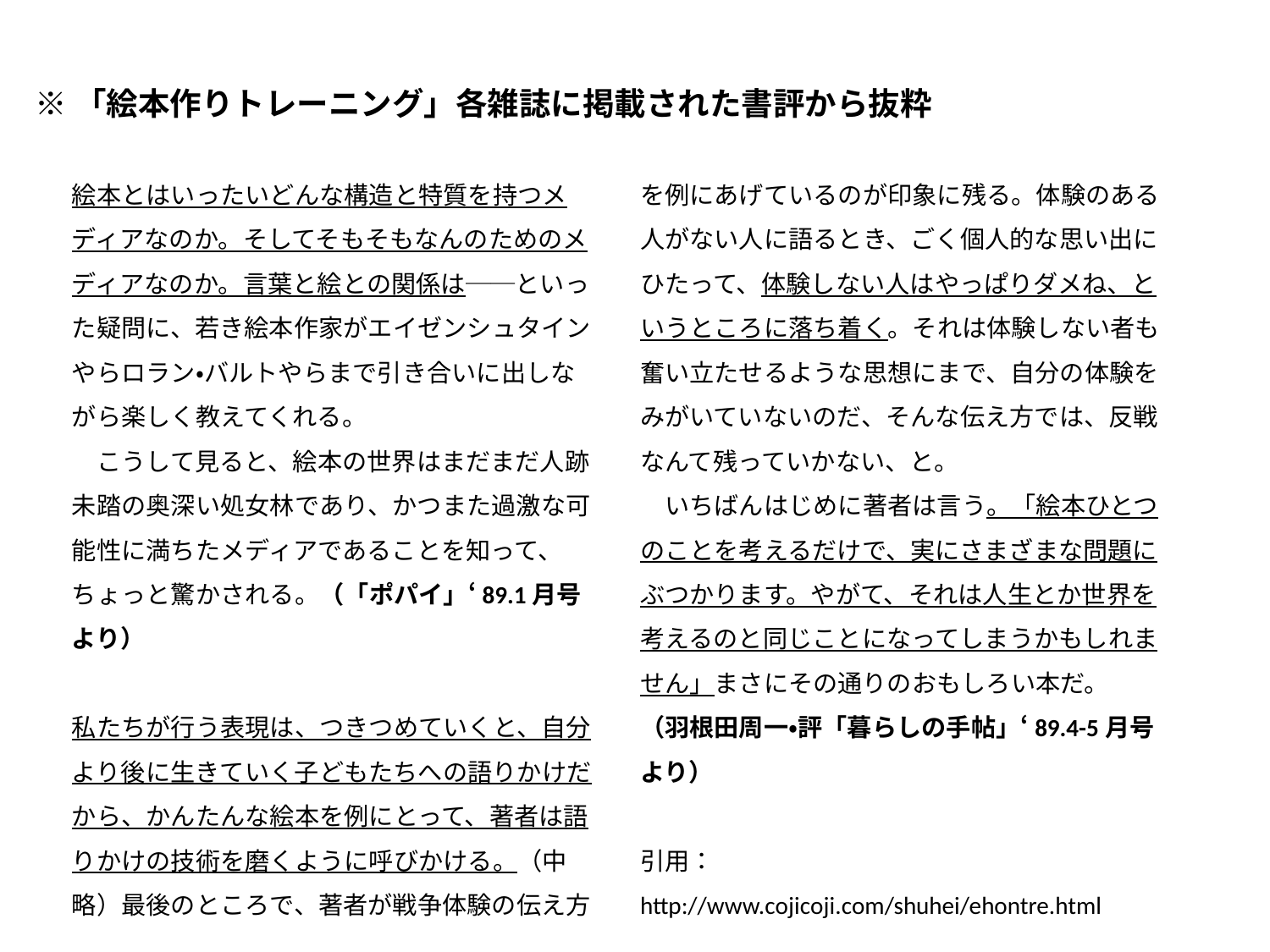

※「絵本作りトレーニング」各雑誌に掲載された書評から抜粋
絵本とはいったいどんな構造と特質を持つメディアなのか。そしてそもそもなんのためのメディアなのか。言葉と絵との関係は──といった疑問に、若き絵本作家がエイゼンシュタインやらロラン・バルトやらまで引き合いに出しながら楽しく教えてくれる。
　こうして見ると、絵本の世界はまだまだ人跡未踏の奥深い処女林であり、かつまた過激な可能性に満ちたメディアであることを知って、ちょっと驚かされる。（「ポパイ」‘89.1月号より）
私たちが行う表現は、つきつめていくと、自分より後に生きていく子どもたちへの語りかけだから、かんたんな絵本を例にとって、著者は語りかけの技術を磨くように呼びかける。（中略）最後のところで、著者が戦争体験の伝え方を例にあげているのが印象に残る。体験のある人がない人に語るとき、ごく個人的な思い出にひたって、体験しない人はやっぱりダメね、というところに落ち着く。それは体験しない者も奮い立たせるような思想にまで、自分の体験をみがいていないのだ、そんな伝え方では、反戦なんて残っていかない、と。
　いちばんはじめに著者は言う。「絵本ひとつのことを考えるだけで、実にさまざまな問題にぶつかります。やがて、それは人生とか世界を考えるのと同じことになってしまうかもしれません」まさにその通りのおもしろい本だ。
（羽根田周一・評「暮らしの手帖」‘89.4-5月号より）

引用：　http://www.cojicoji.com/shuhei/ehontre.html